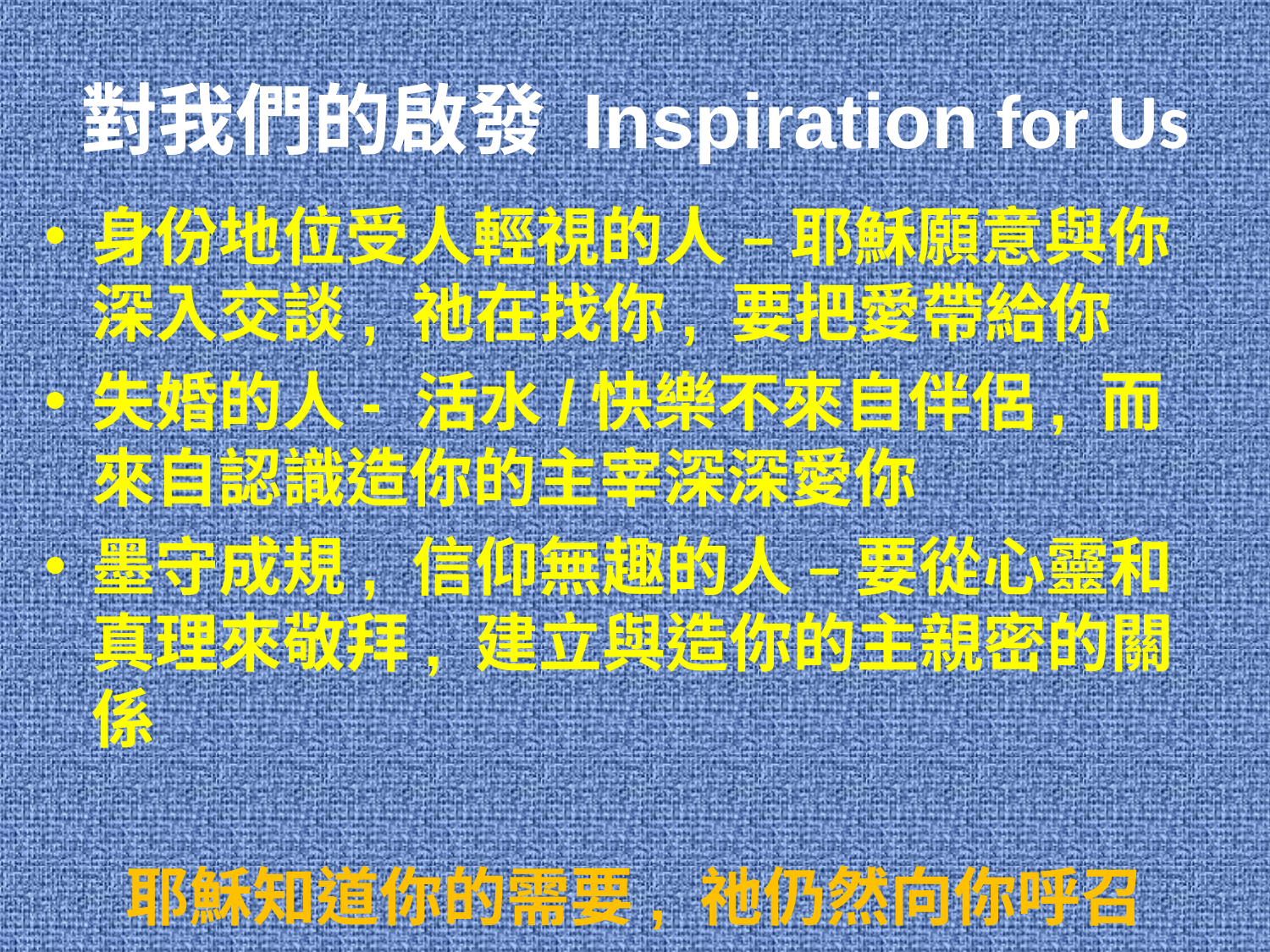

# 對我們的啟發 Inspiration for Us
身份地位受人輕視的人 – 耶穌願意與你深入交談, 祂在找你, 要把愛帶給你
失婚的人- 活水/快樂不來自伴侶, 而來自認識造你的主宰深深愛你
墨守成規, 信仰無趣的人 – 要從心靈和真理來敬拜, 建立與造你的主親密的關係

耶穌知道你的需要, 祂仍然向你呼召